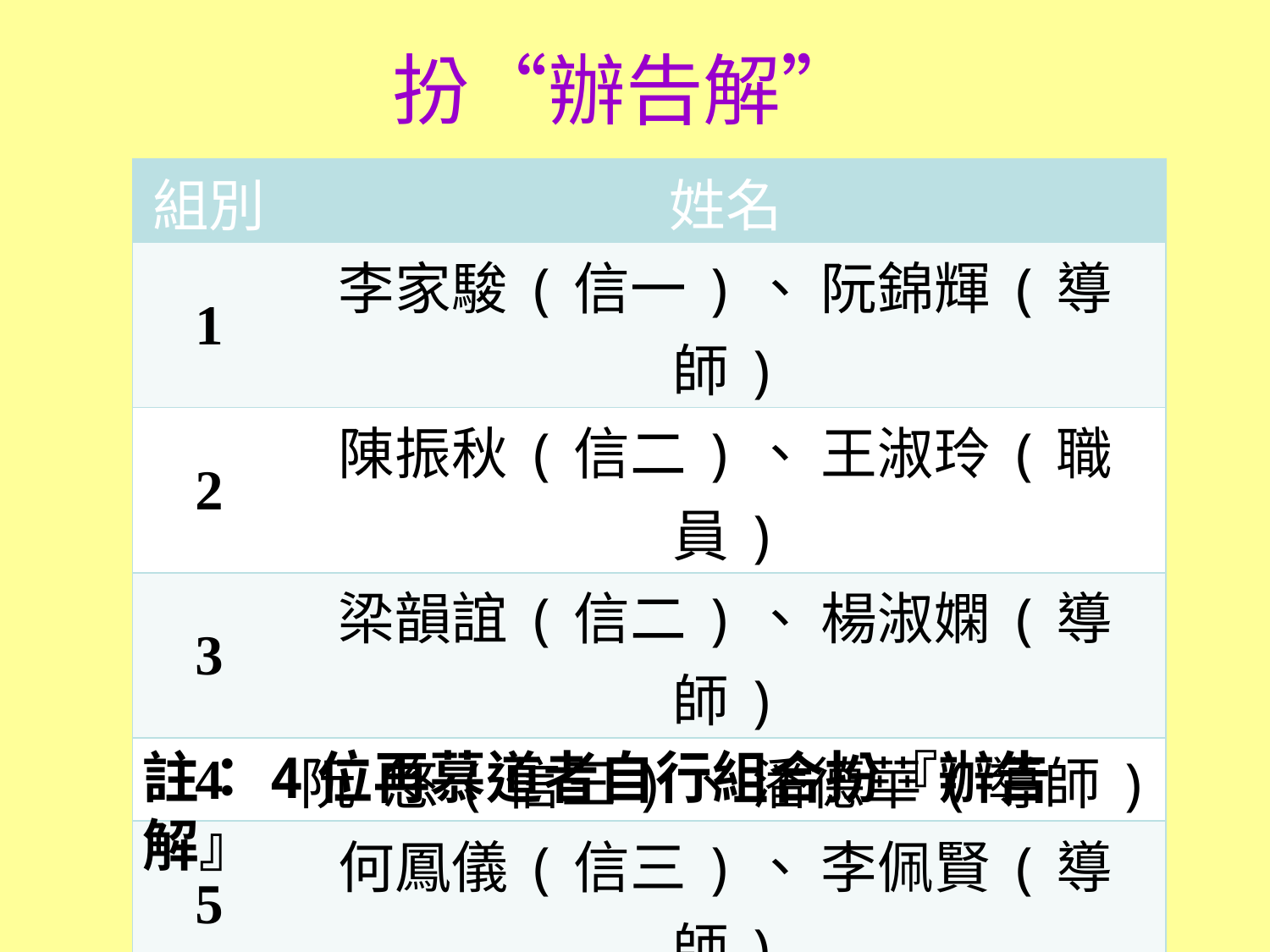

# 扮“辦告解”
| 組別 | 姓名 |
| --- | --- |
| 1 | 李家駿(信一)、 阮錦輝(導師) |
| 2 | 陳振秋(信二)、 王淑玲(職員) |
| 3 | 梁韻誼(信二)、 楊淑嫻(導師) |
| 4 | 阮 悠(信三)、 潘德華(導師) |
| 5 | 何鳳儀(信三)、 李佩賢(導師) |
| 6 | 何沚旂(信四)、 張少儀(導師) |
| 7 | 韓錦鳳(信四)、 莊嘉寶(導師) |
註：4位再慕道者自行組合扮『辦告解』